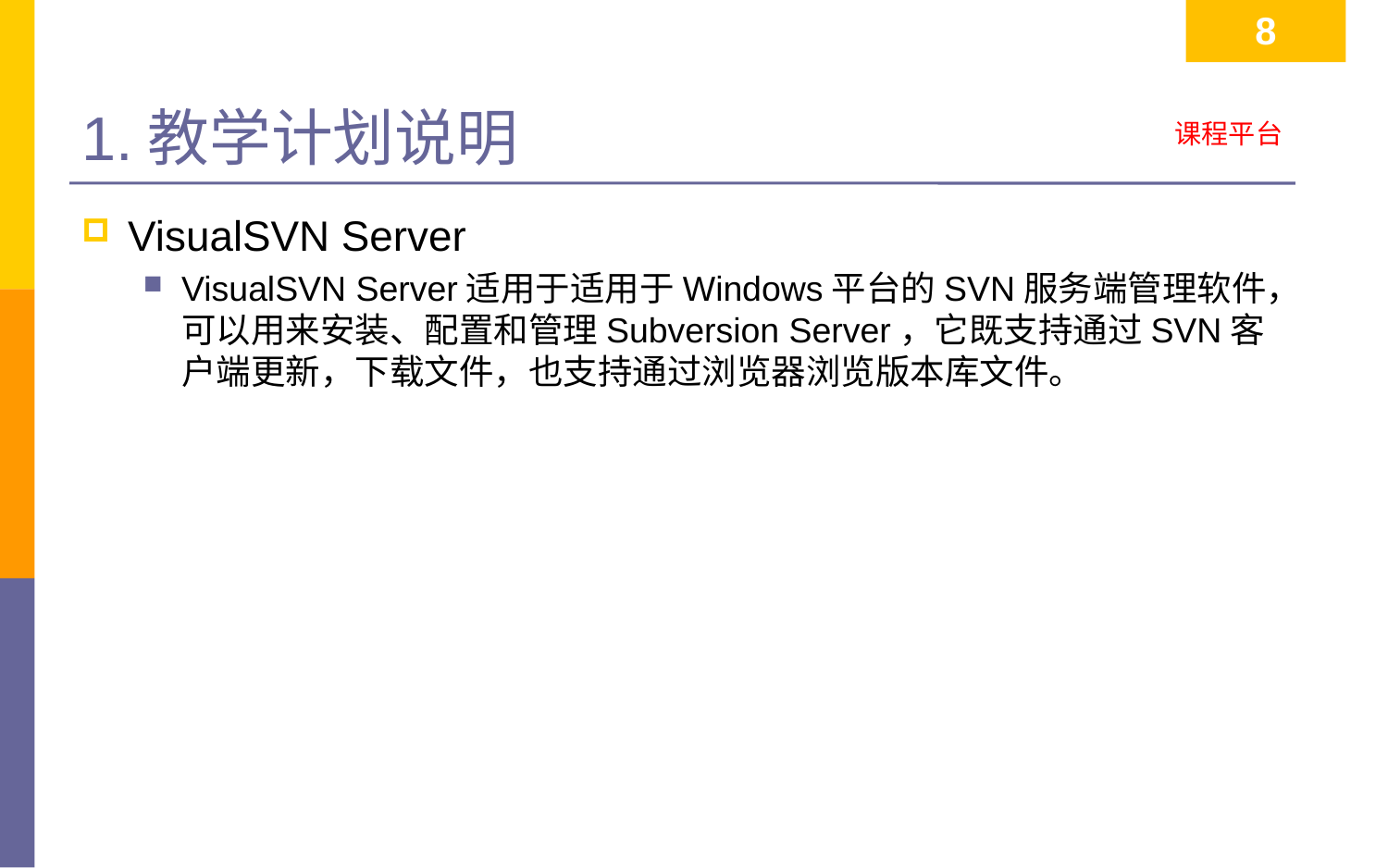

8
# 1.教学计划说明
课程平台
VisualSVN Server
VisualSVN Server适用于适用于Windows平台的SVN服务端管理软件，可以用来安装、配置和管理Subversion Server，它既支持通过SVN客户端更新，下载文件，也支持通过浏览器浏览版本库文件。